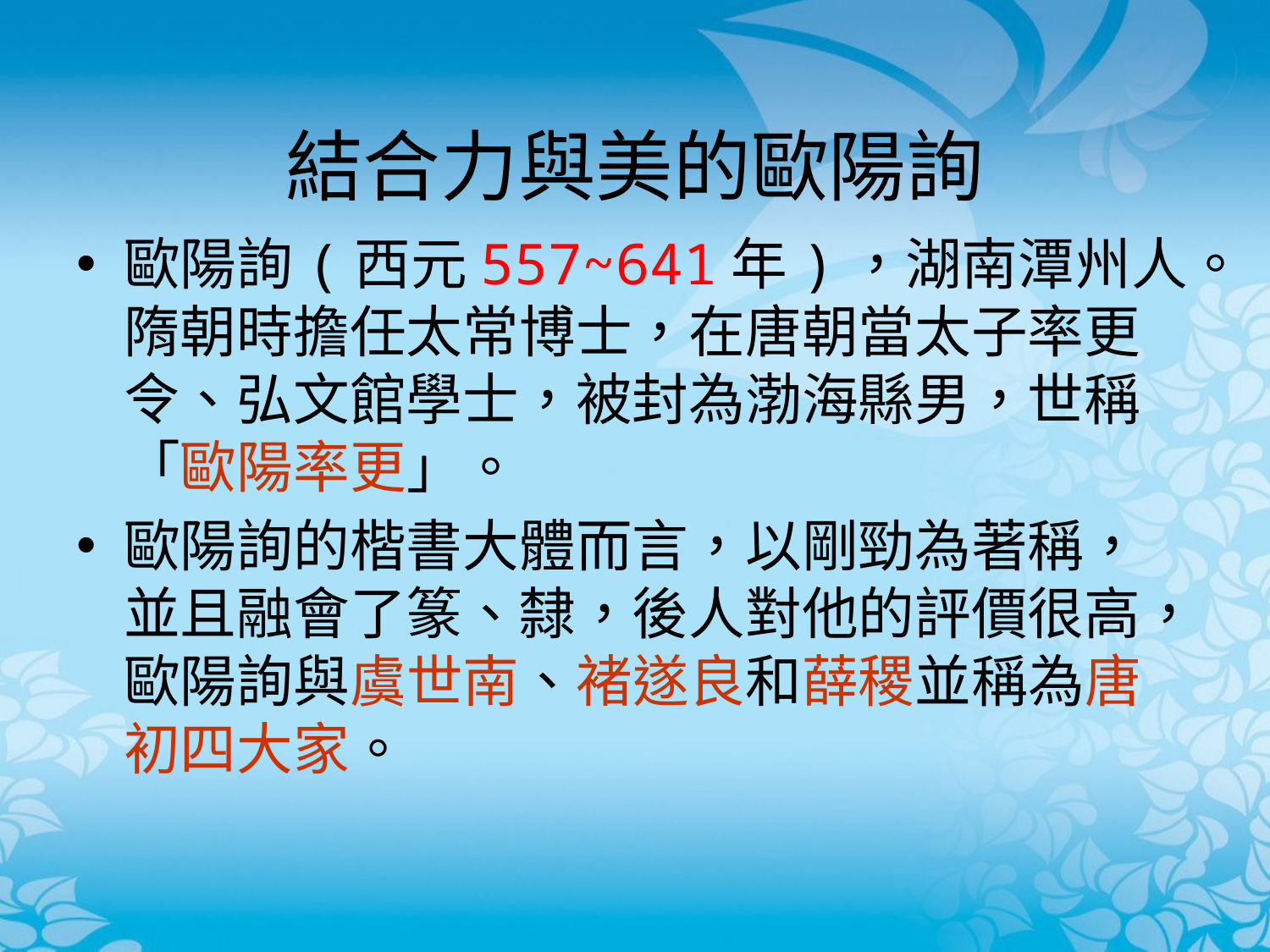

# 結合力與美的歐陽詢
歐陽詢(西元557~641年)，湖南潭州人。隋朝時擔任太常博士，在唐朝當太子率更令、弘文館學士，被封為渤海縣男，世稱「歐陽率更」。
歐陽詢的楷書大體而言，以剛勁為著稱，並且融會了篆、隸，後人對他的評價很高，歐陽詢與虞世南、褚遂良和薛稷並稱為唐初四大家。